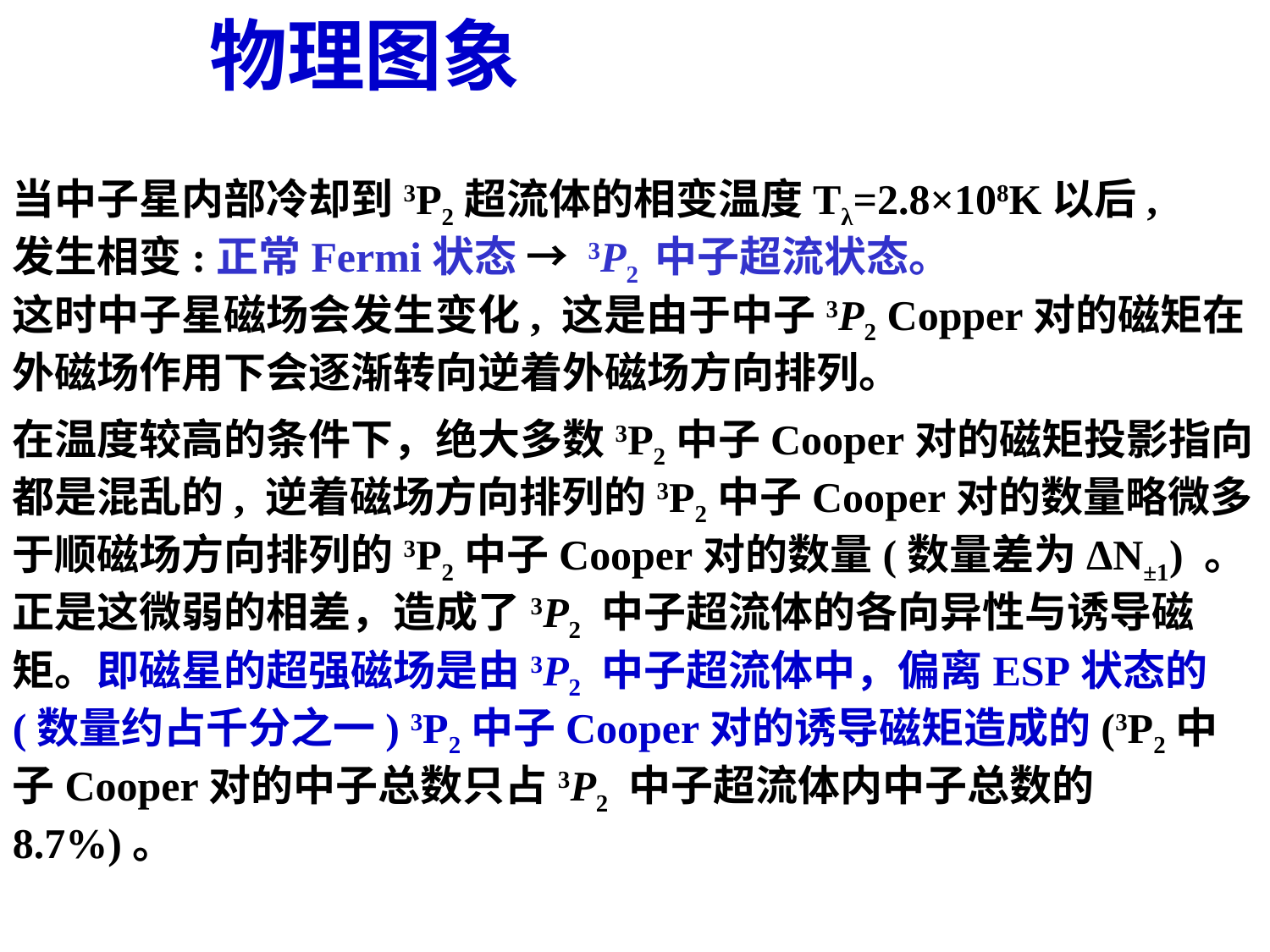

# 物理图象
当中子星内部冷却到3P2超流体的相变温度Tλ=2.8×108K以后,
发生相变:正常Fermi状态 → 3P2 中子超流状态。
这时中子星磁场会发生变化, 这是由于中子3P2 Copper对的磁矩在外磁场作用下会逐渐转向逆着外磁场方向排列。
在温度较高的条件下，绝大多数3P2中子Cooper对的磁矩投影指向都是混乱的, 逆着磁场方向排列的3P2中子Cooper对的数量略微多于顺磁场方向排列的3P2中子Cooper对的数量(数量差为ΔN±1) 。正是这微弱的相差，造成了3P2 中子超流体的各向异性与诱导磁矩。即磁星的超强磁场是由3P2 中子超流体中，偏离ESP状态的(数量约占千分之一) 3P2中子Cooper对的诱导磁矩造成的(3P2中子Cooper对的中子总数只占3P2 中子超流体内中子总数的8.7%)。